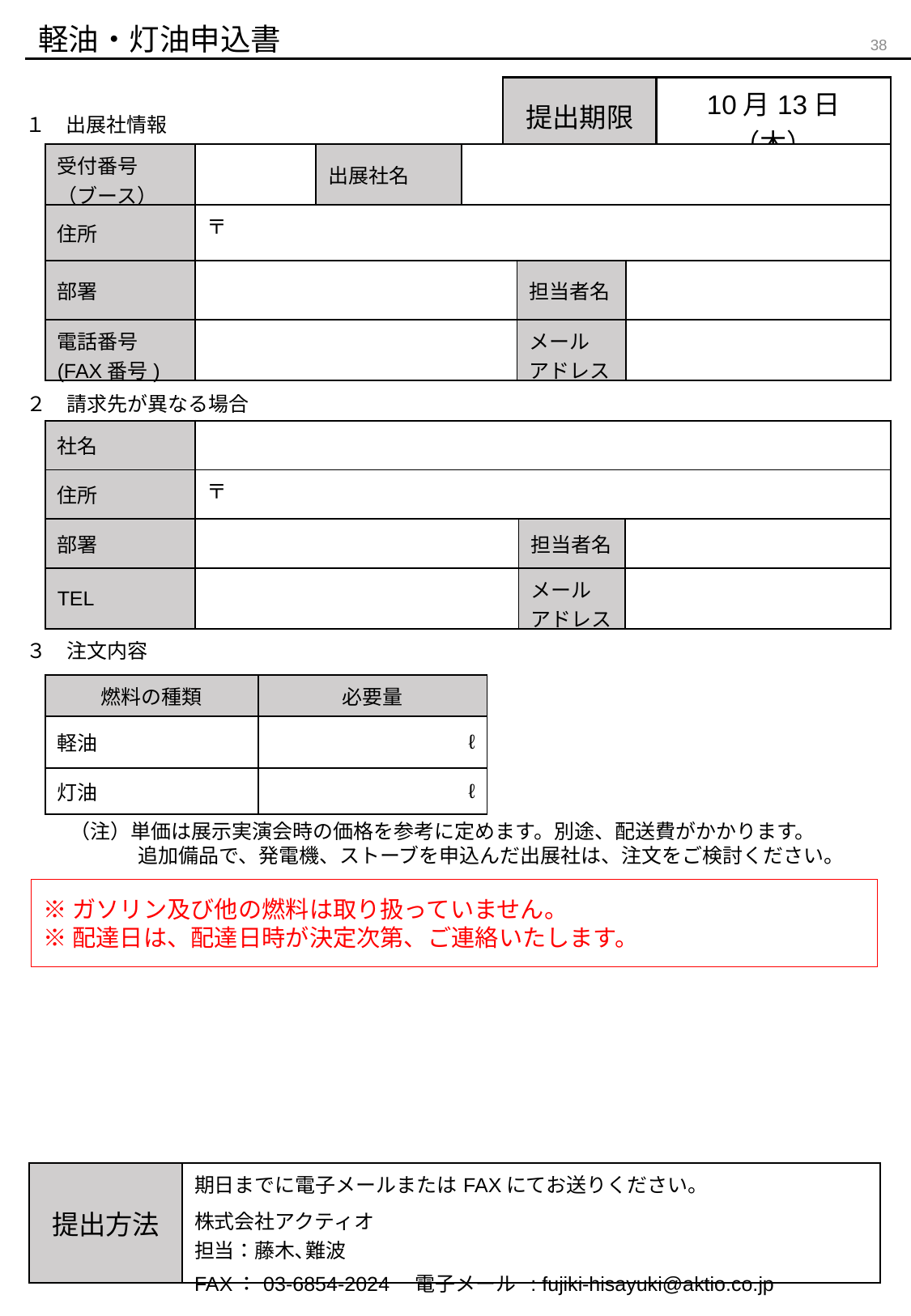

軽油・灯油申込書
38
| 提出期限 | 10月13日（木） |
| --- | --- |
１　出展社情報
| 受付番号 （ブース） |  | 出展社名 |  |  |  |
| --- | --- | --- | --- | --- | --- |
| 住所 | 〒 |  |  |  |  |
| 部署 |  |  |  | 担当者名 |  |
| 電話番号 (FAX番号) |  |  |  | メール アドレス |  |
２　請求先が異なる場合
| 社名 |  |  |  |
| --- | --- | --- | --- |
| 住所 | 〒 |  |  |
| 部署 |  | 担当者名 |  |
| TEL |  | メール アドレス |  |
３　注文内容
| 燃料の種類 | 必要量 |
| --- | --- |
| 軽油 | ℓ |
| 灯油 | ℓ |
（注）単価は展示実演会時の価格を参考に定めます。別途、配送費がかかります。
     　　追加備品で、発電機、ストーブを申込んだ出展社は、注文をご検討ください。
※ガソリン及び他の燃料は取り扱っていません。
※配達日は、配達日時が決定次第、ご連絡いたします。
| 提出方法 | 期日までに電子メールまたはFAXにてお送りください。 株式会社アクティオ 担当：藤木､難波 FAX：03-6854-2024　電子メール : fujiki-hisayuki@aktio.co.jp |
| --- | --- |